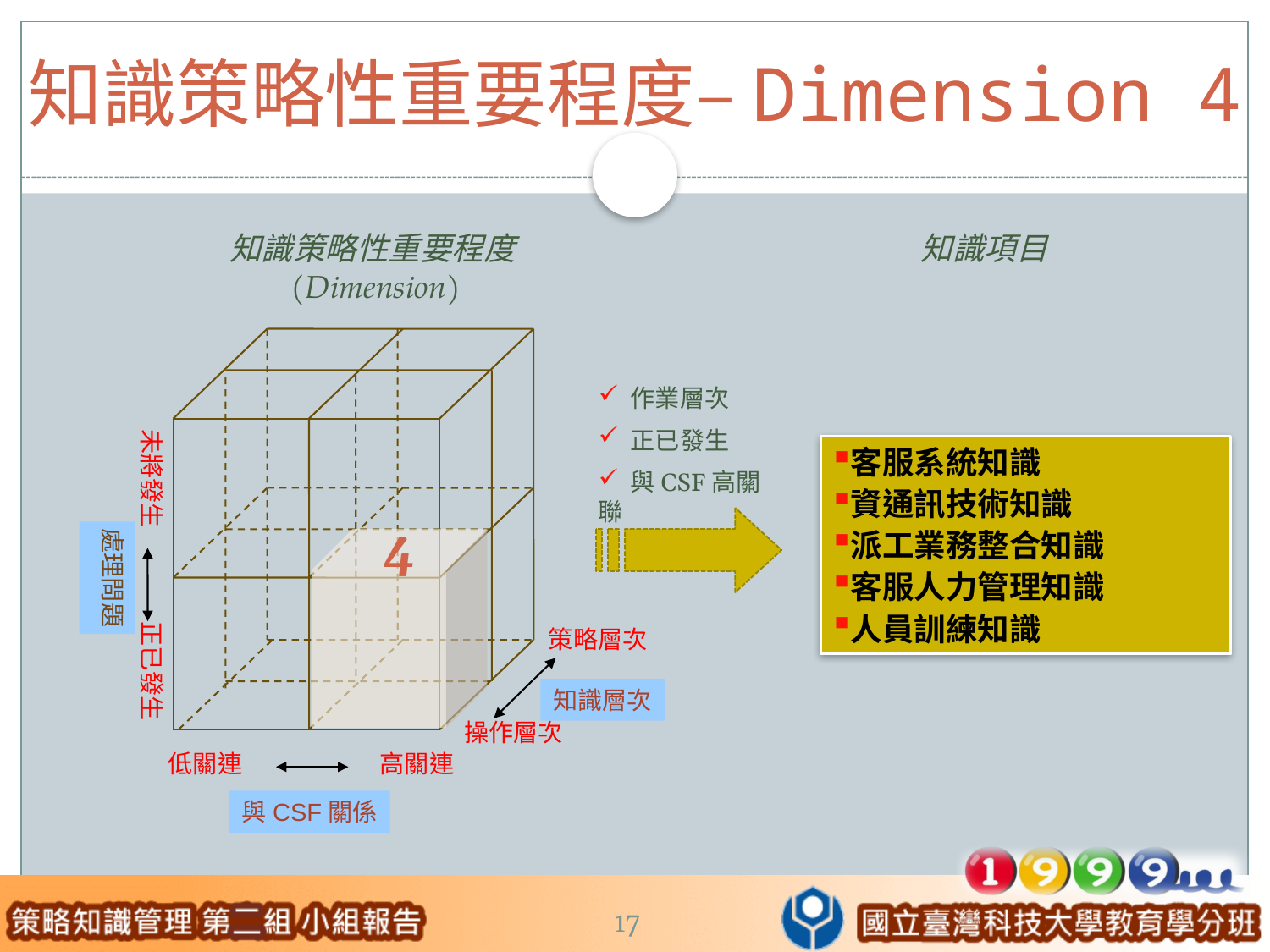

知識策略性重要程度–Dimension 4
知識策略性重要程度(Dimension)
知識項目

 作業層次
 正已發生
 與CSF高關聯
未將發生                 正已發生
客服系統知識
資通訊技術知識
派工業務整合知識
客服人力管理知識
人員訓練知識

4
處理問題

策略層次

知識層次
操作層次
 低關連                         高關連

與CSF關係
17